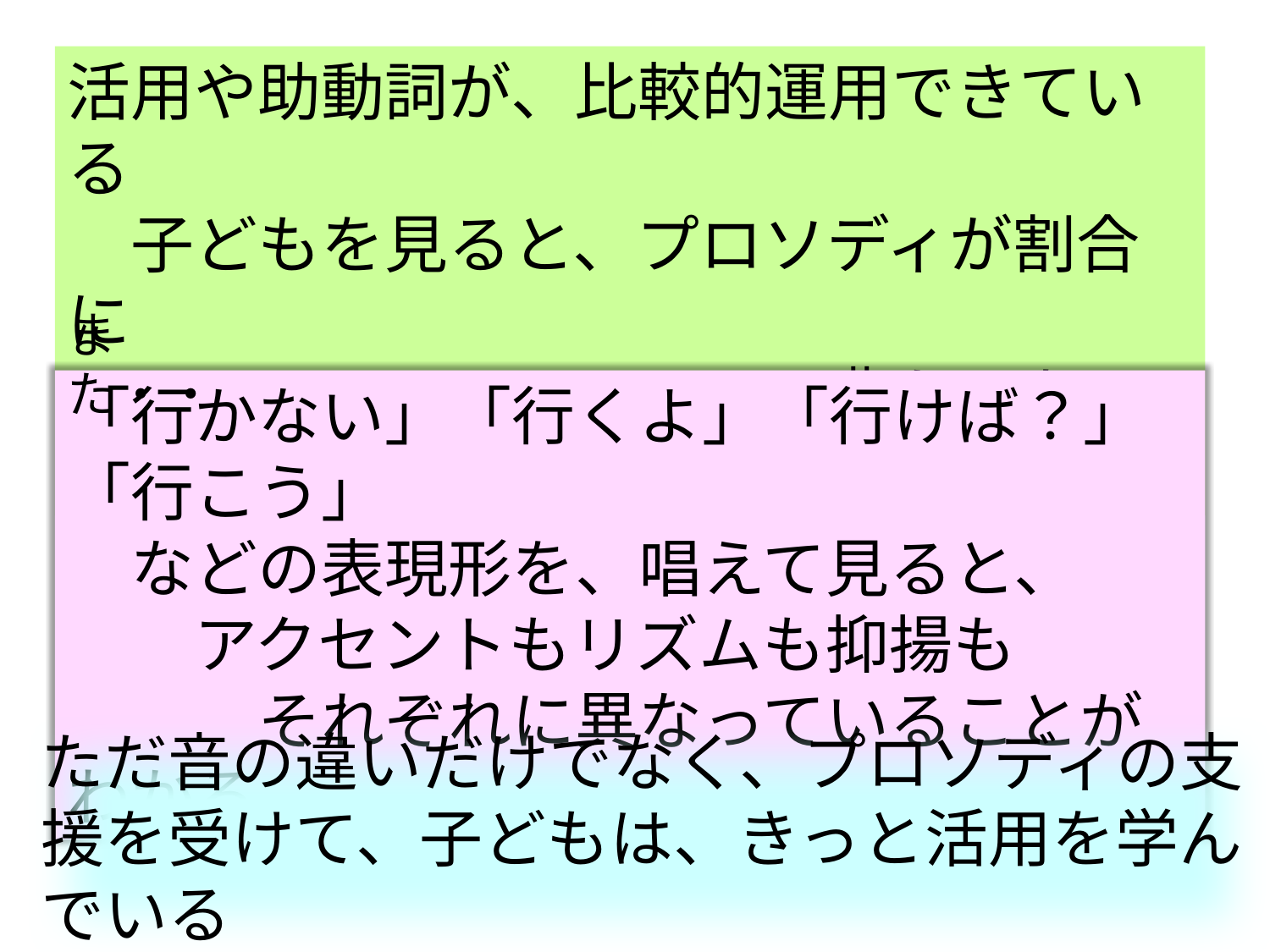

活用や助動詞が、比較的運用できている
　子どもを見ると、プロソディが割合に
　　　　　　　　　　　　豊かであることが多い
また・・
「行かない」「行くよ」「行けば？」「行こう」
　などの表現形を、唱えて見ると、
　　アクセントもリズムも抑揚も
　　　それぞれに異なっていることがわかる
ただ音の違いだけでなく、プロソディの支援を受けて、子どもは、きっと活用を学んでいる